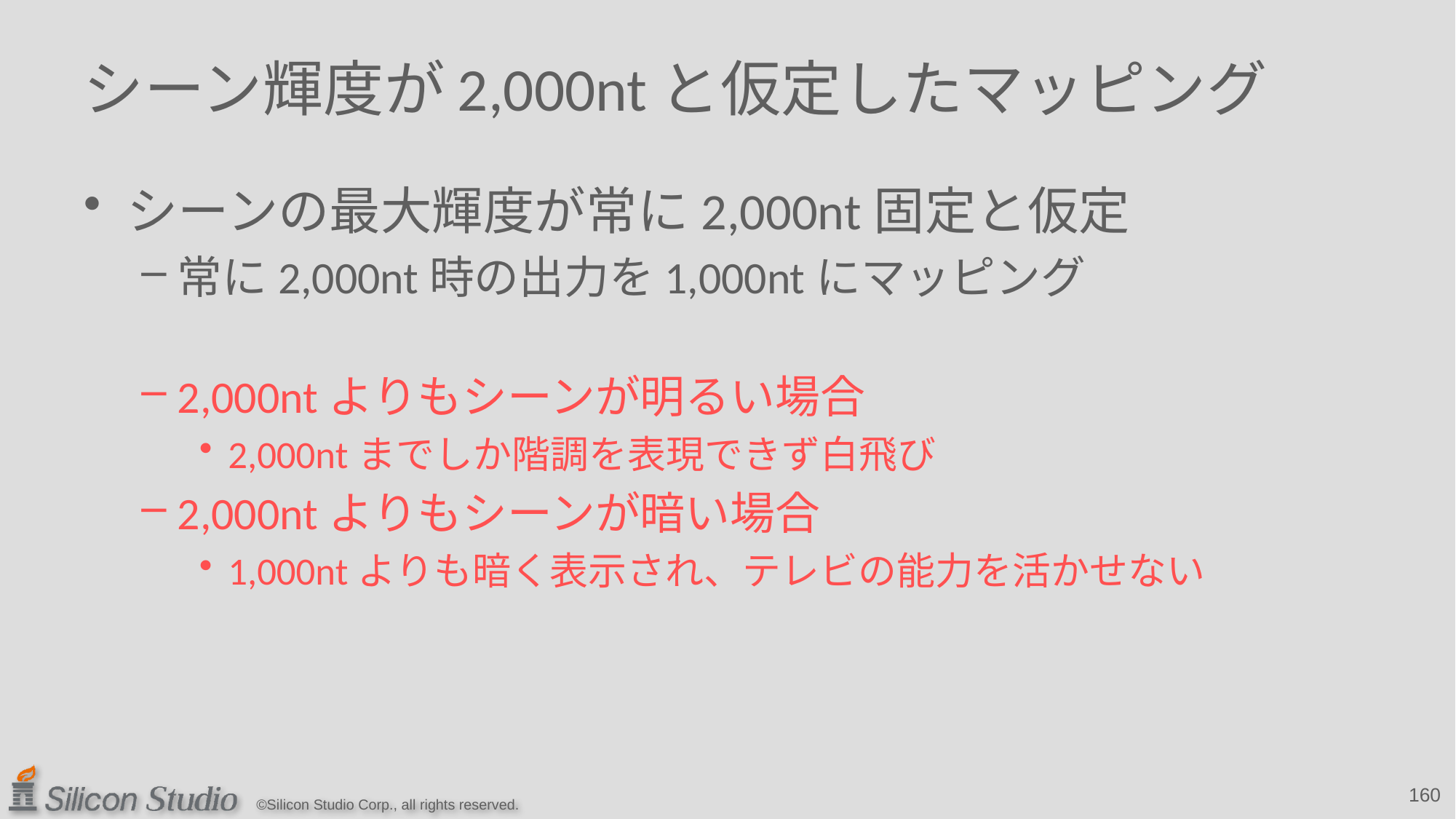

# シーン輝度が2,000ntと仮定したマッピング
シーンの最大輝度が常に2,000nt固定と仮定
常に2,000nt時の出力を1,000ntにマッピング

2,000ntよりもシーンが明るい場合
2,000ntまでしか階調を表現できず白飛び
2,000ntよりもシーンが暗い場合
1,000ntよりも暗く表示され、テレビの能力を活かせない
160